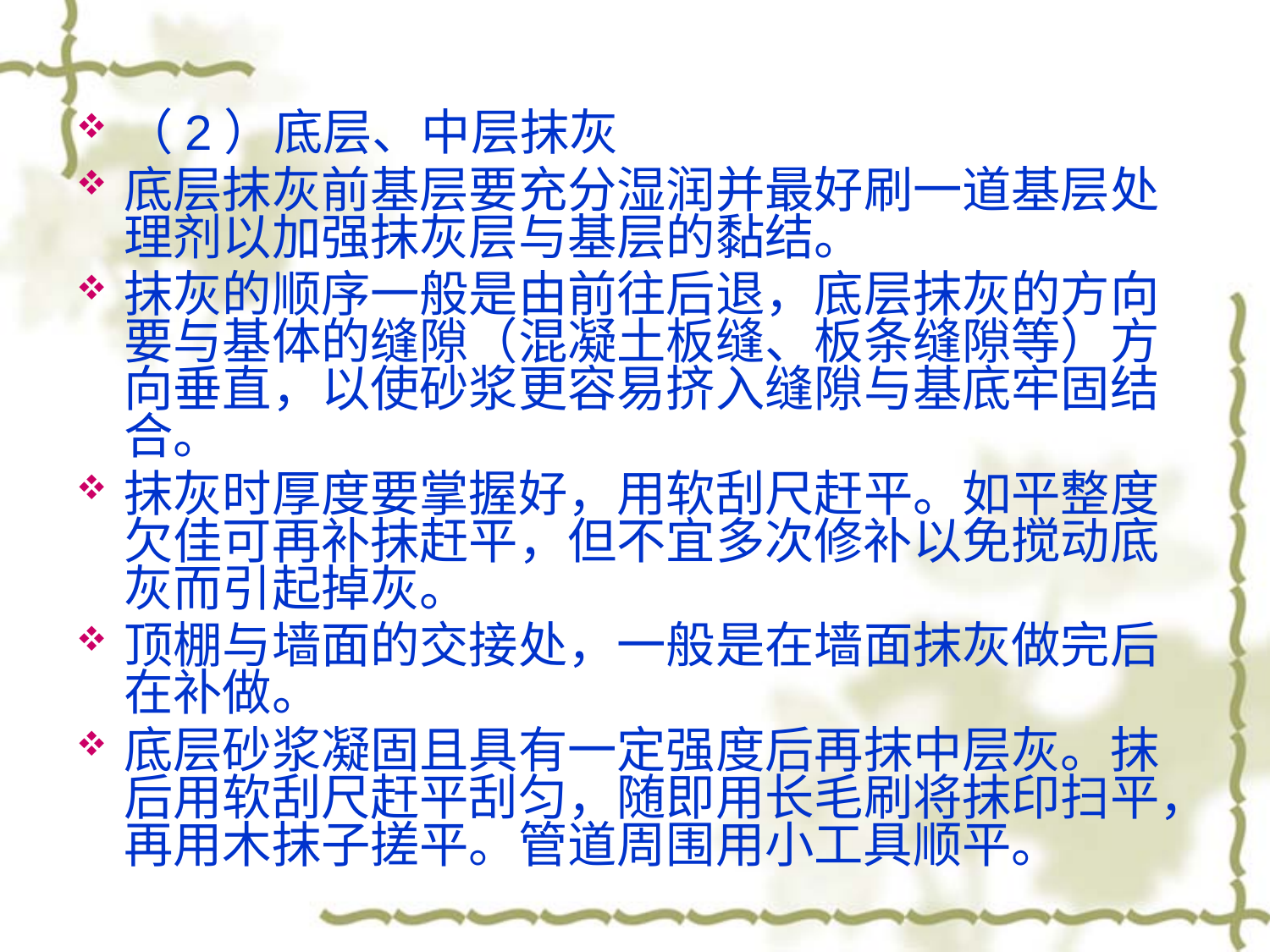

（2）底层、中层抹灰
底层抹灰前基层要充分湿润并最好刷一道基层处理剂以加强抹灰层与基层的黏结。
抹灰的顺序一般是由前往后退，底层抹灰的方向要与基体的缝隙（混凝土板缝、板条缝隙等）方向垂直，以使砂浆更容易挤入缝隙与基底牢固结合。
抹灰时厚度要掌握好，用软刮尺赶平。如平整度欠佳可再补抹赶平，但不宜多次修补以免搅动底灰而引起掉灰。
顶棚与墙面的交接处，一般是在墙面抹灰做完后在补做。
底层砂浆凝固且具有一定强度后再抹中层灰。抹后用软刮尺赶平刮匀，随即用长毛刷将抹印扫平，再用木抹子搓平。管道周围用小工具顺平。